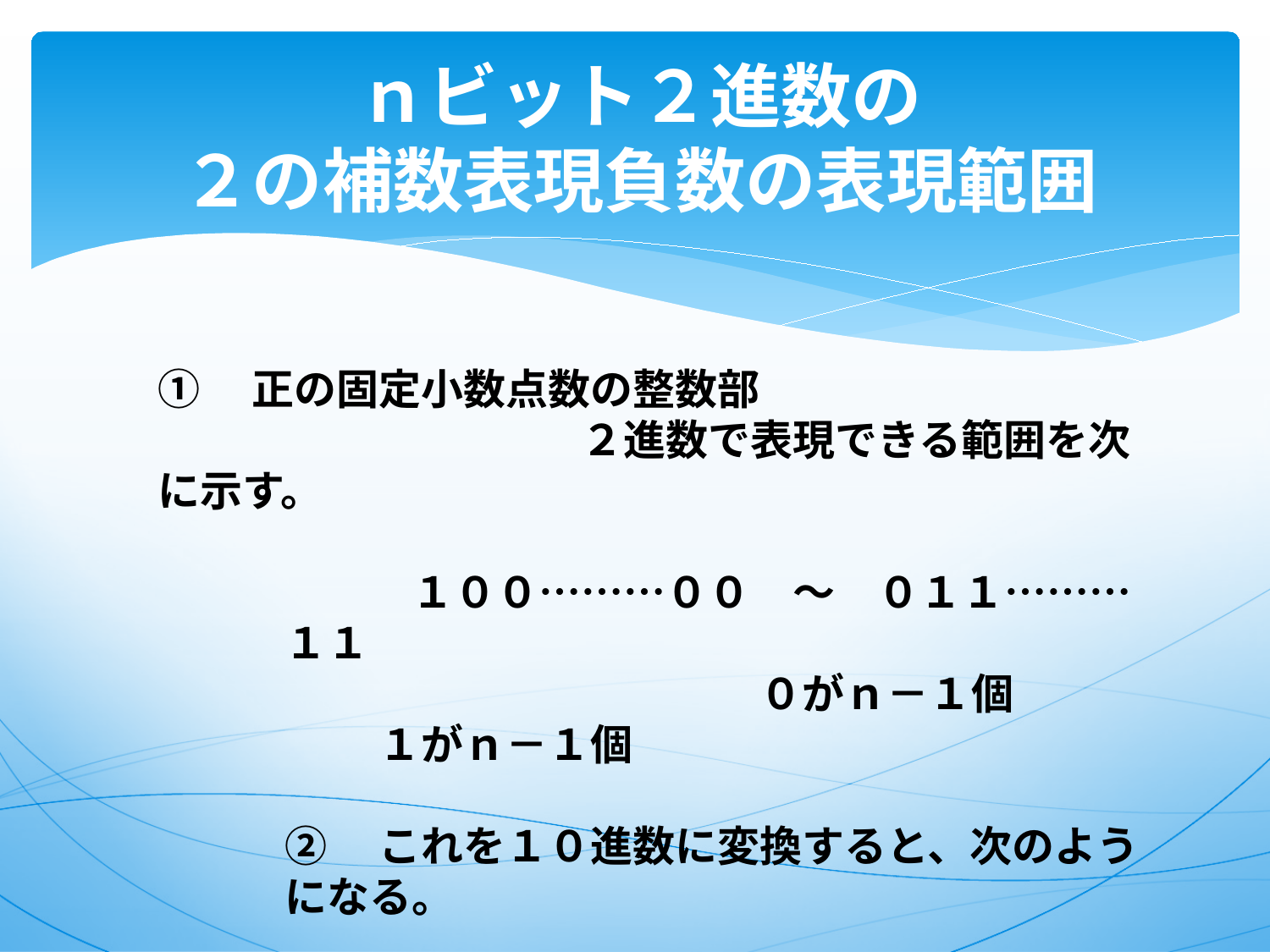

# ｎビット２進数の ２の補数表現負数の表現範囲
①　正の固定小数点数の整数部
　　　　　　　　　　２進数で表現できる範囲を次に示す。

　　　１００………００　～　０１１………１１
　　　　　　　　　　　 ０がｎ－１個　　　　　 １がｎ－１個

②　これを１０進数に変換すると、次のようになる。

　　　－２ｎ－１～＋２ｎ－１－１